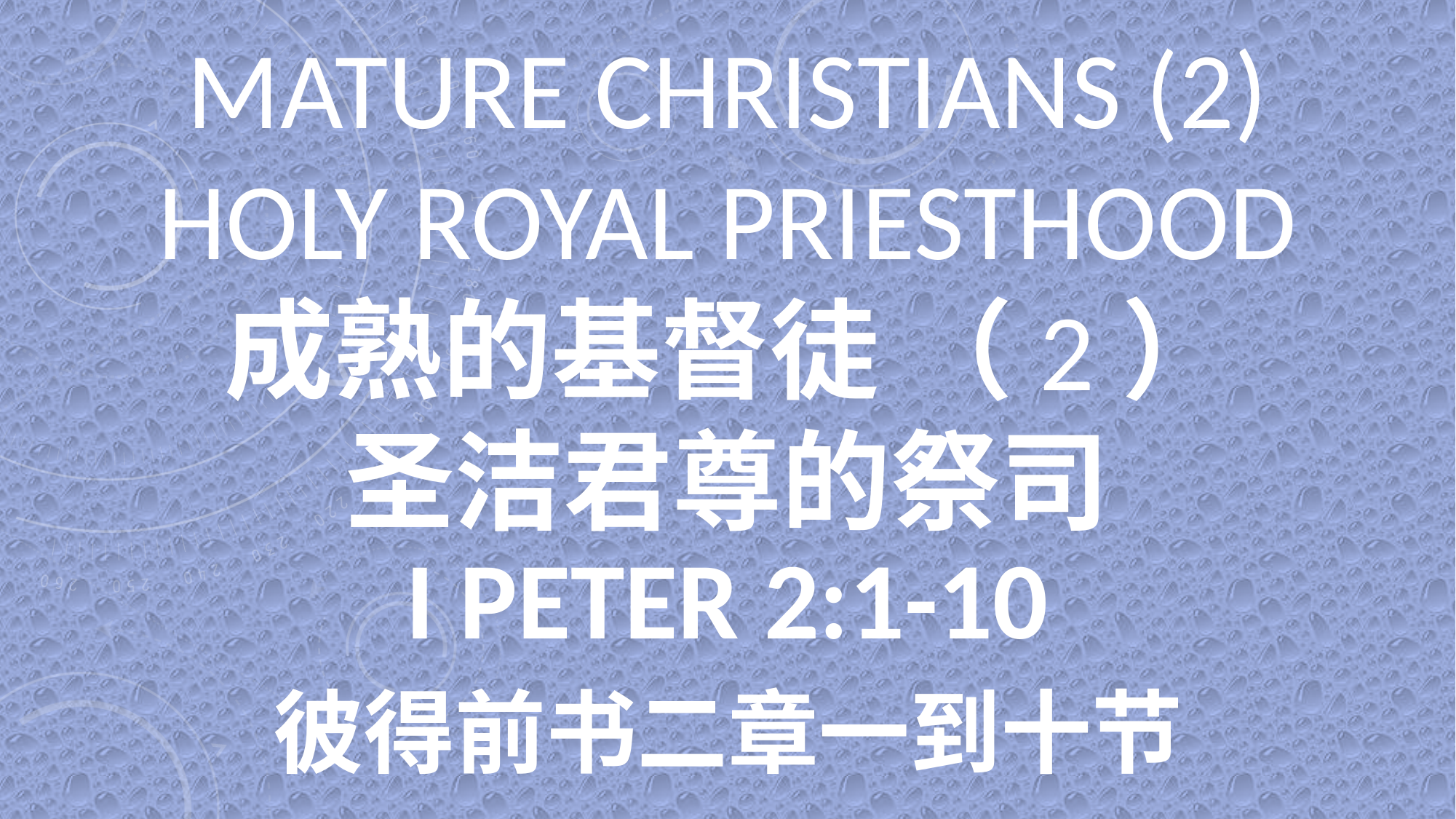

# MATURE CHRISTIANS (2) HOLY ROYAL PRIESTHOOD 成熟的基督徒 （2） 圣洁君尊的祭司
I PETER 2:1-10
彼得前书二章一到十节